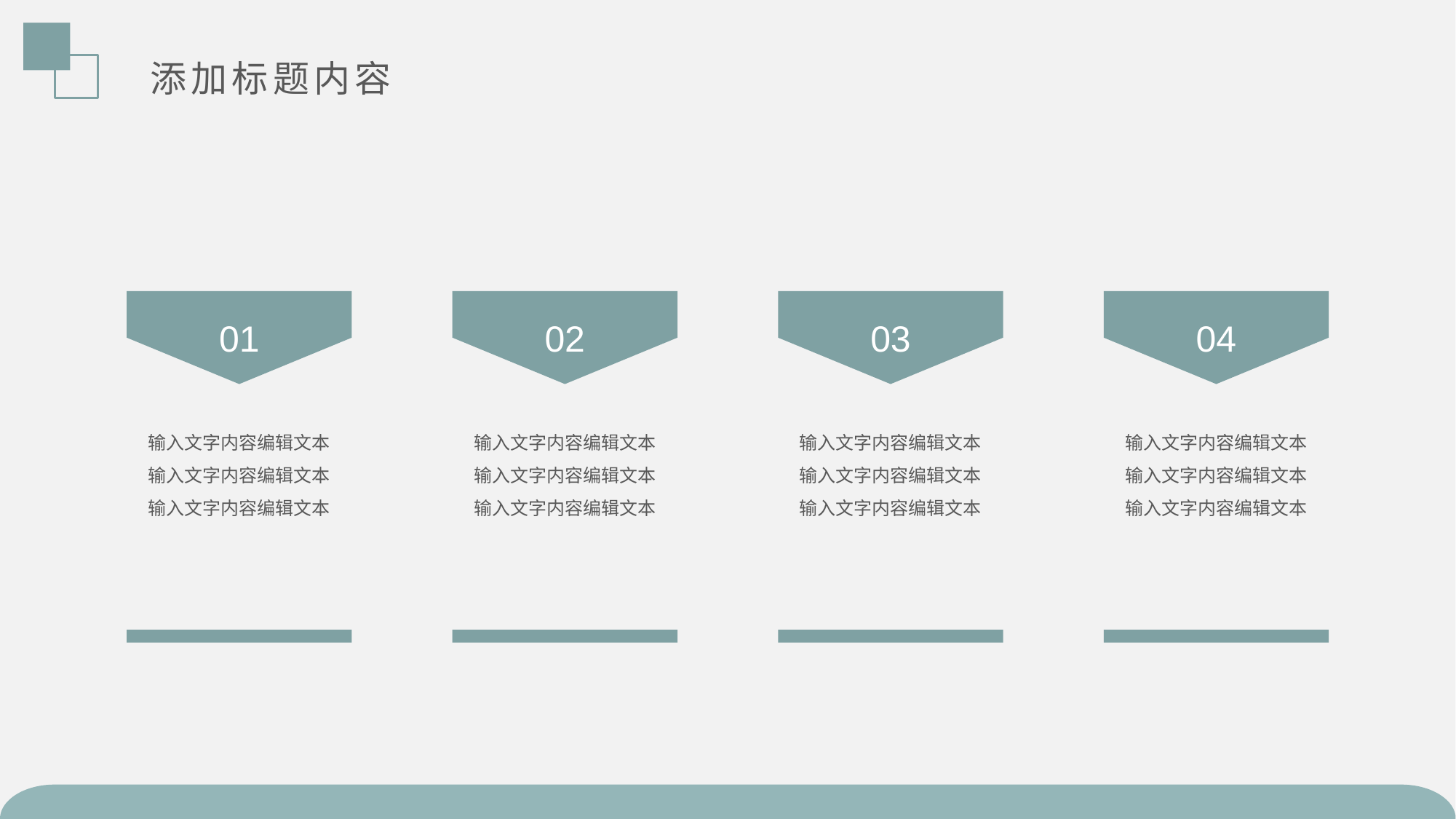

添加标题内容

01
02
03
04
输入文字内容编辑文本输入文字内容编辑文本输入文字内容编辑文本
输入文字内容编辑文本输入文字内容编辑文本输入文字内容编辑文本
输入文字内容编辑文本输入文字内容编辑文本输入文字内容编辑文本
输入文字内容编辑文本输入文字内容编辑文本输入文字内容编辑文本